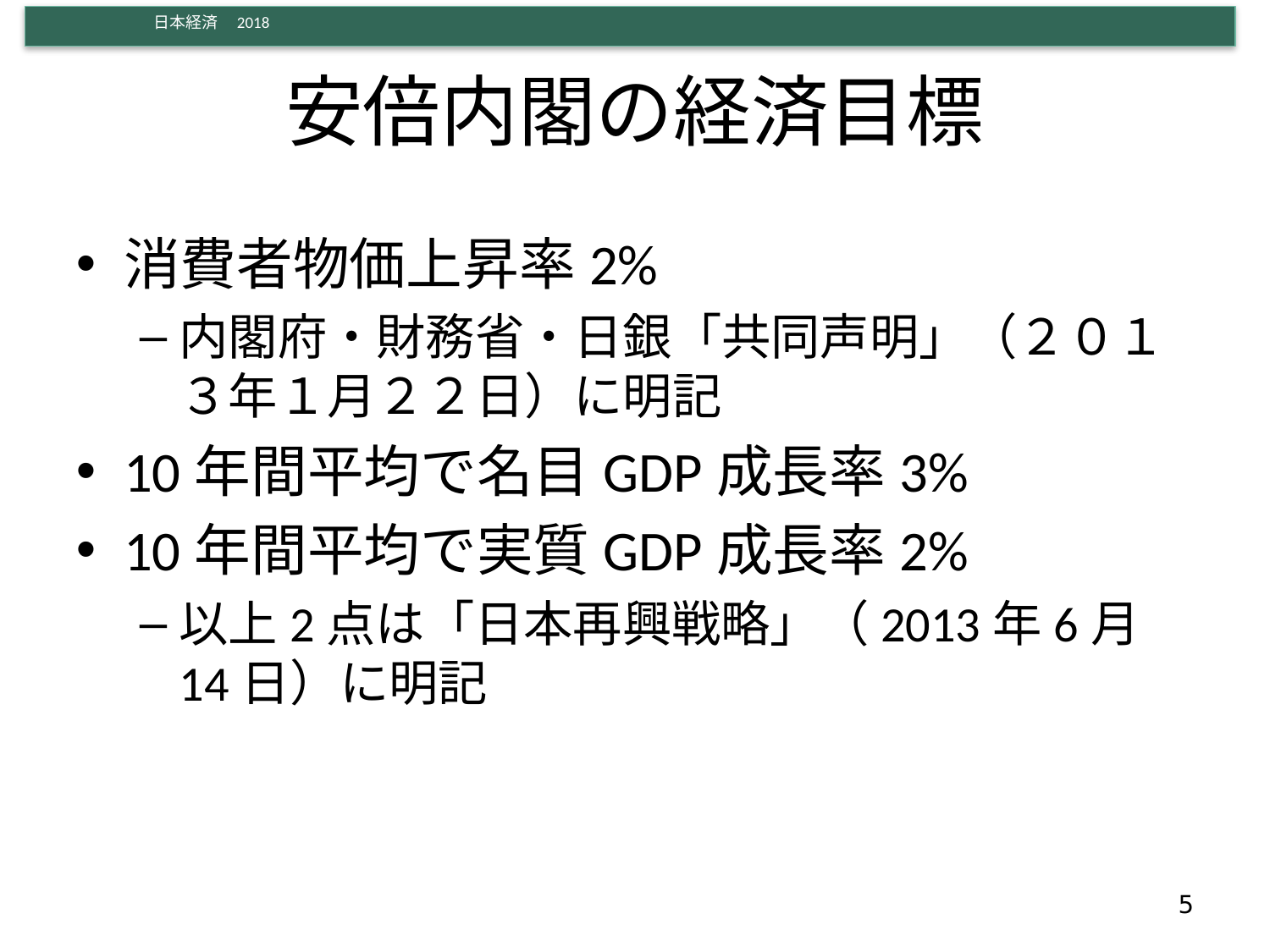

# 安倍内閣の経済目標
消費者物価上昇率2%
内閣府・財務省・日銀「共同声明」（２０１３年１月２２日）に明記
10年間平均で名目GDP成長率3%
10年間平均で実質GDP成長率2%
以上2点は「日本再興戦略」（2013年6月14日）に明記

5